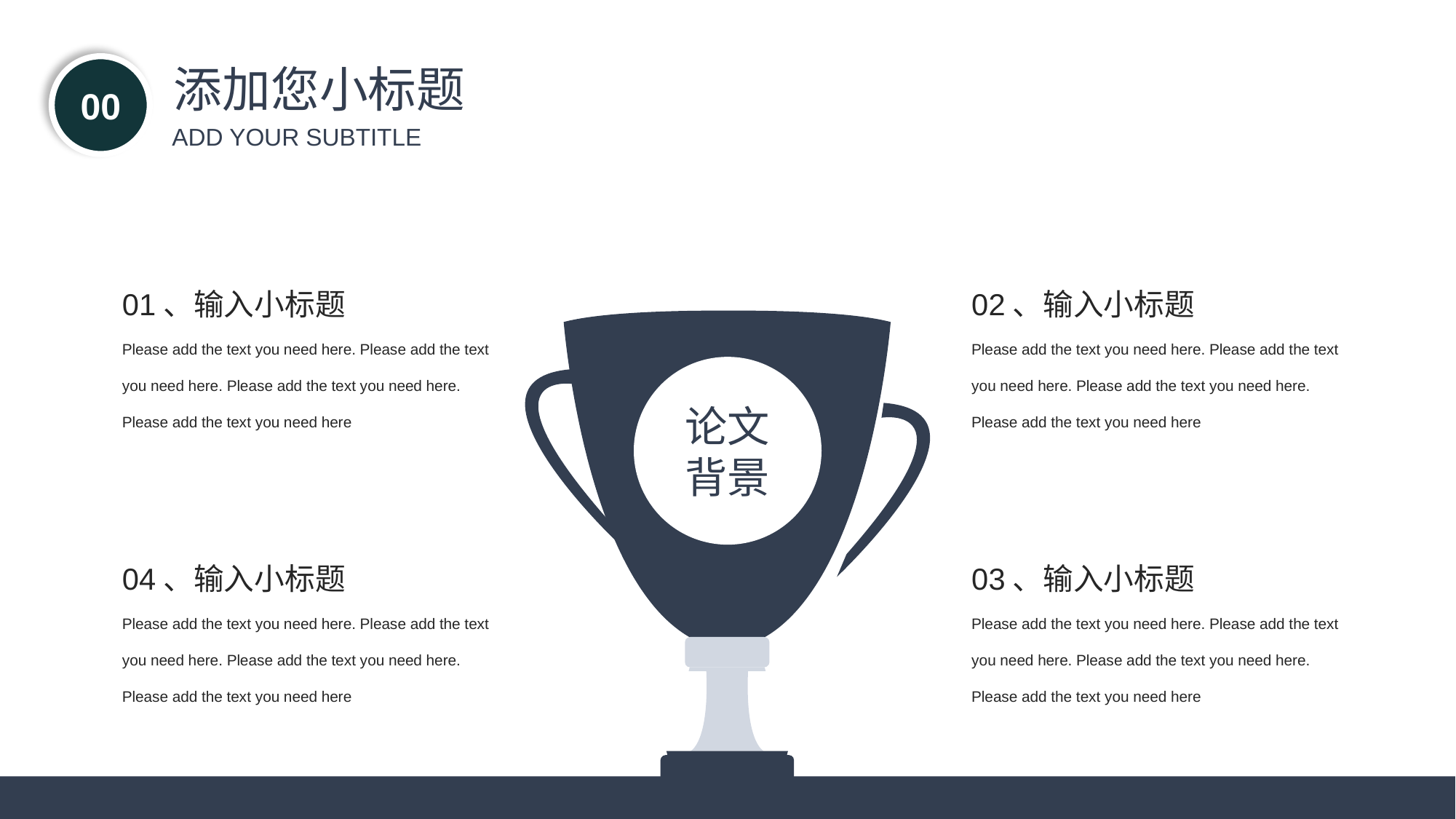

添加您小标题
00
ADD YOUR SUBTITLE
01、输入小标题
Please add the text you need here. Please add the text you need here. Please add the text you need here. Please add the text you need here
02、输入小标题
Please add the text you need here. Please add the text you need here. Please add the text you need here. Please add the text you need here

论文
背景

04、输入小标题
Please add the text you need here. Please add the text you need here. Please add the text you need here. Please add the text you need here
03、输入小标题
Please add the text you need here. Please add the text you need here. Please add the text you need here. Please add the text you need here